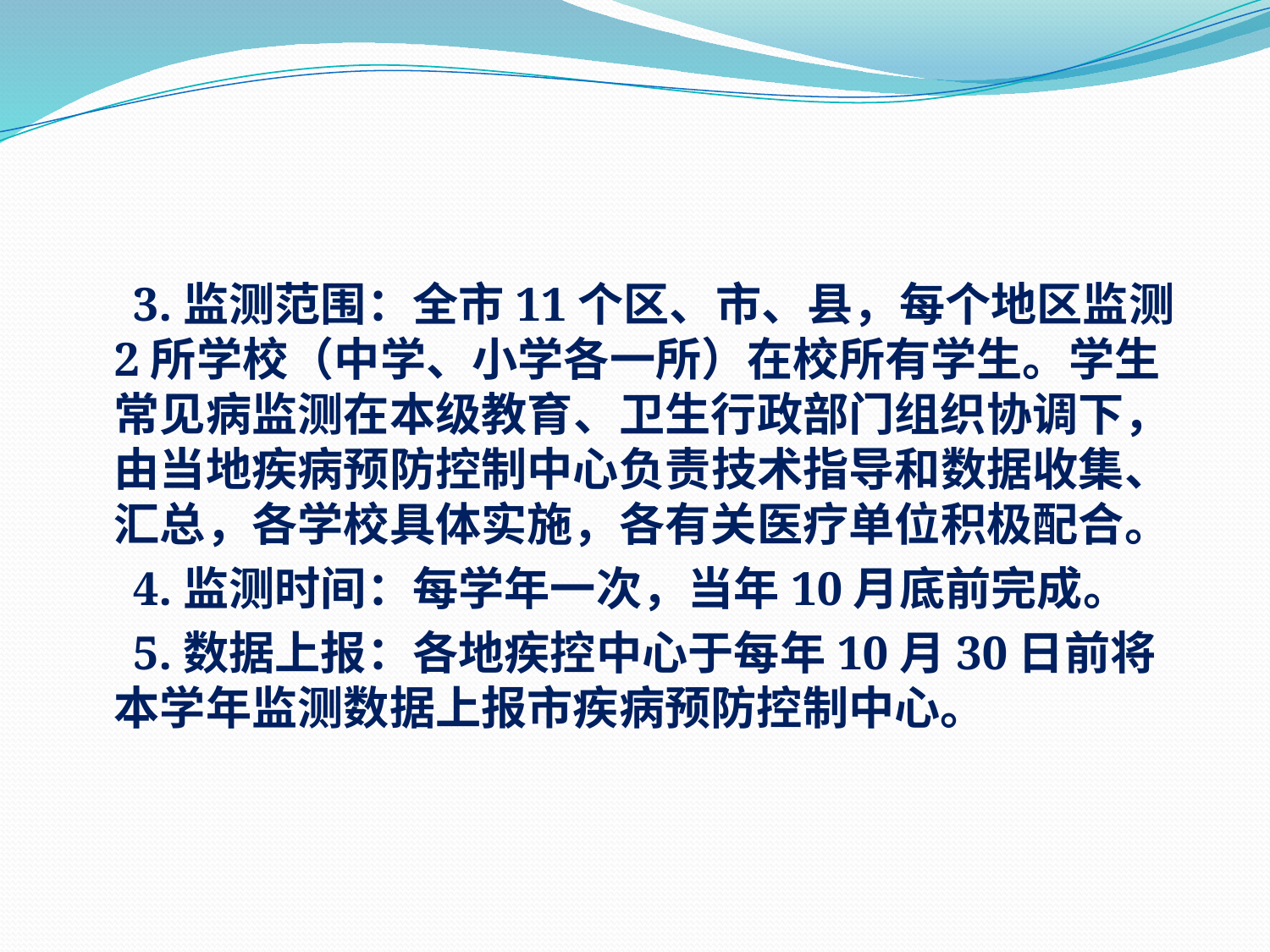

#
　3.监测范围：全市11个区、市、县，每个地区监测2所学校（中学、小学各一所）在校所有学生。学生常见病监测在本级教育、卫生行政部门组织协调下，由当地疾病预防控制中心负责技术指导和数据收集、汇总，各学校具体实施，各有关医疗单位积极配合。
　4.监测时间：每学年一次，当年10月底前完成。
　5.数据上报：各地疾控中心于每年10月30日前将本学年监测数据上报市疾病预防控制中心。